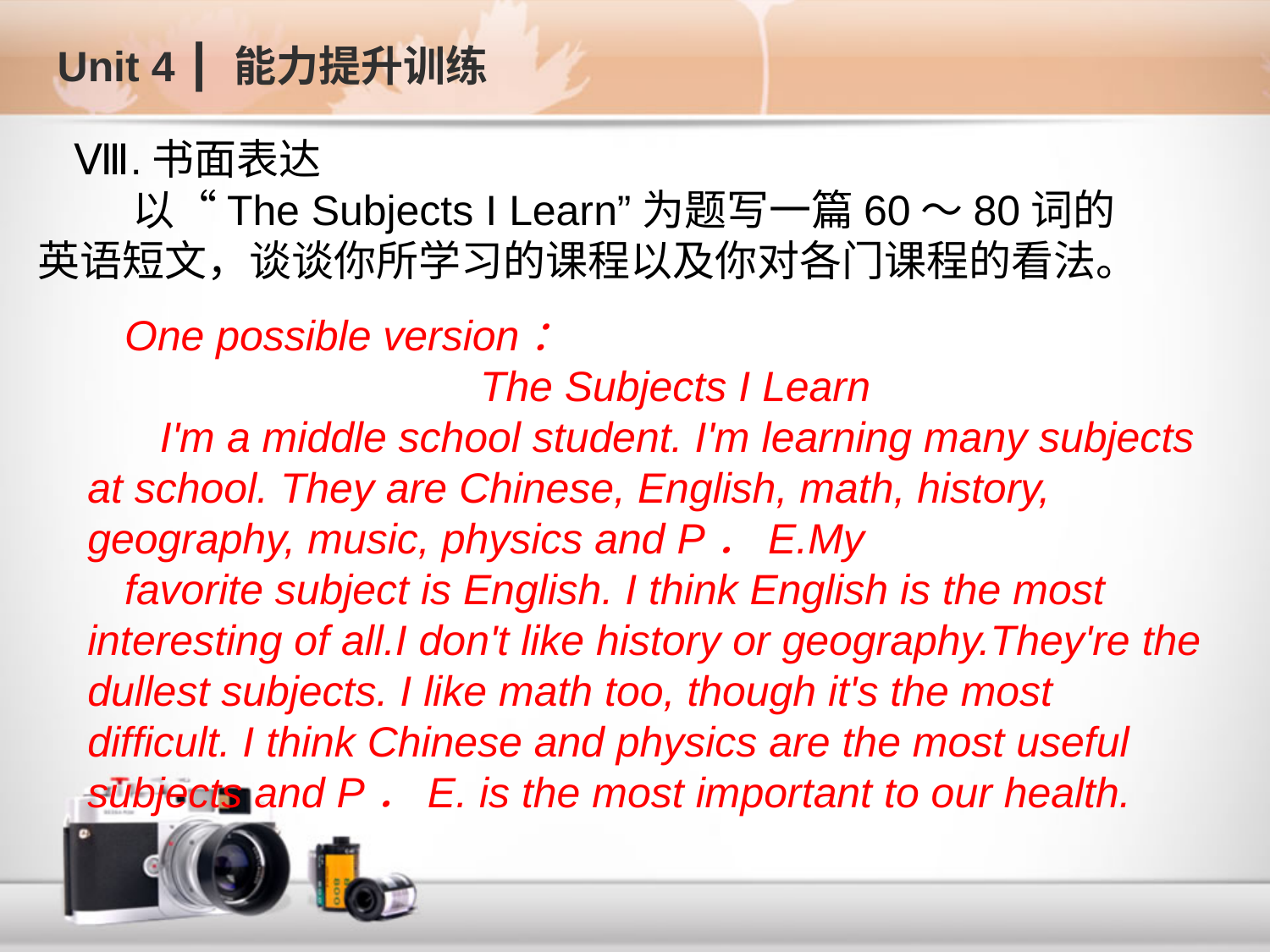

Unit 4 ┃ 能力提升训练
Ⅷ.书面表达
     以“The Subjects I Learn”为题写一篇60～80词的英语短文，谈谈你所学习的课程以及你对各门课程的看法。

One possible version：
  The Subjects I Learn
   I'm a middle school student. I'm learning many subjects at school. They are Chinese, English, math, history, geography, music, physics and P．E.My
favorite subject is English. I think English is the most interesting of all.I don't like history or geography.They're the dullest subjects. I like math too, though it's the most difficult. I think Chinese and physics are the most useful subjects and P．E. is the most important to our health.